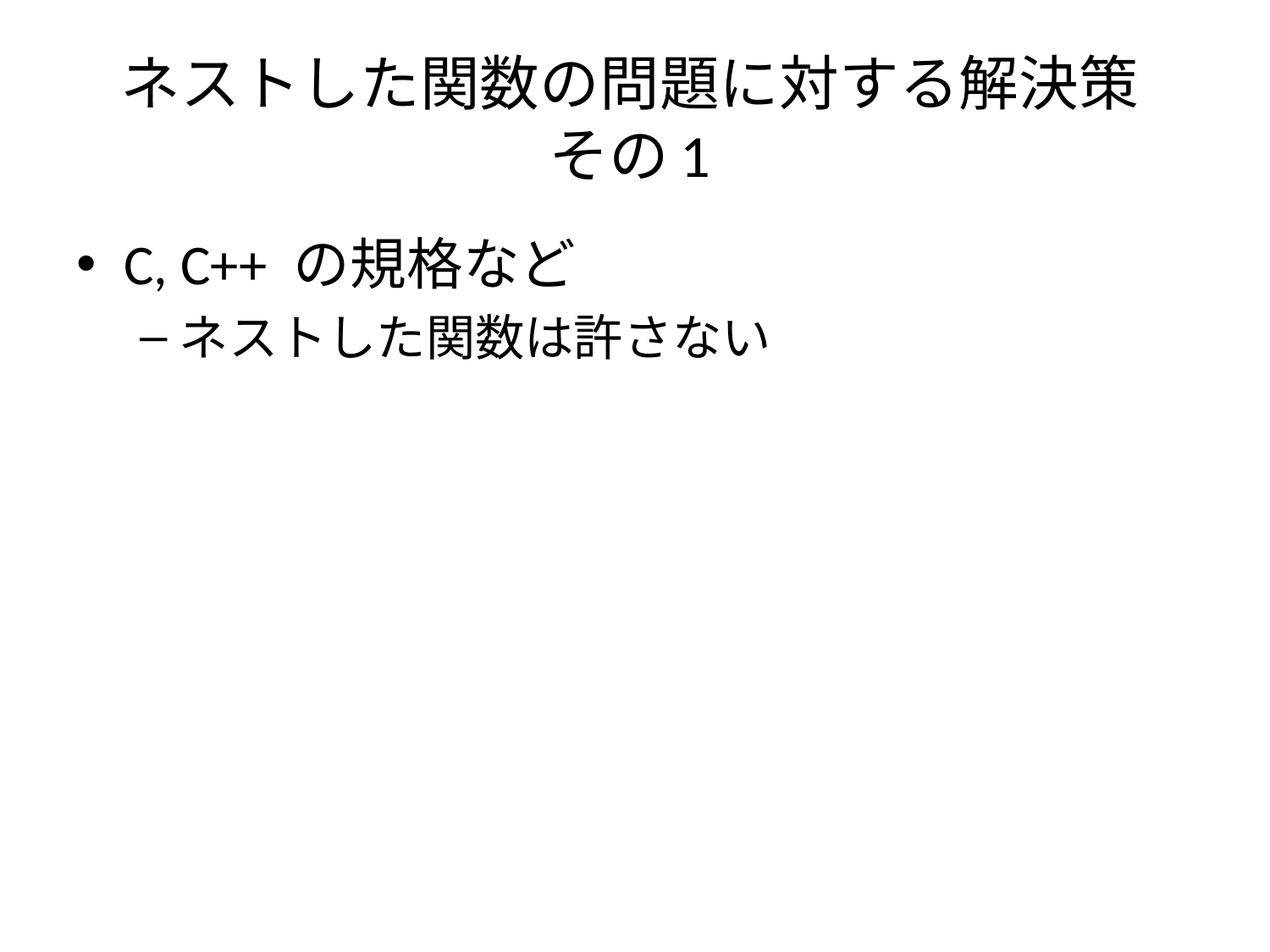

# ネストした関数の問題に対する解決策 その1
C, C++ の規格など
ネストした関数は許さない